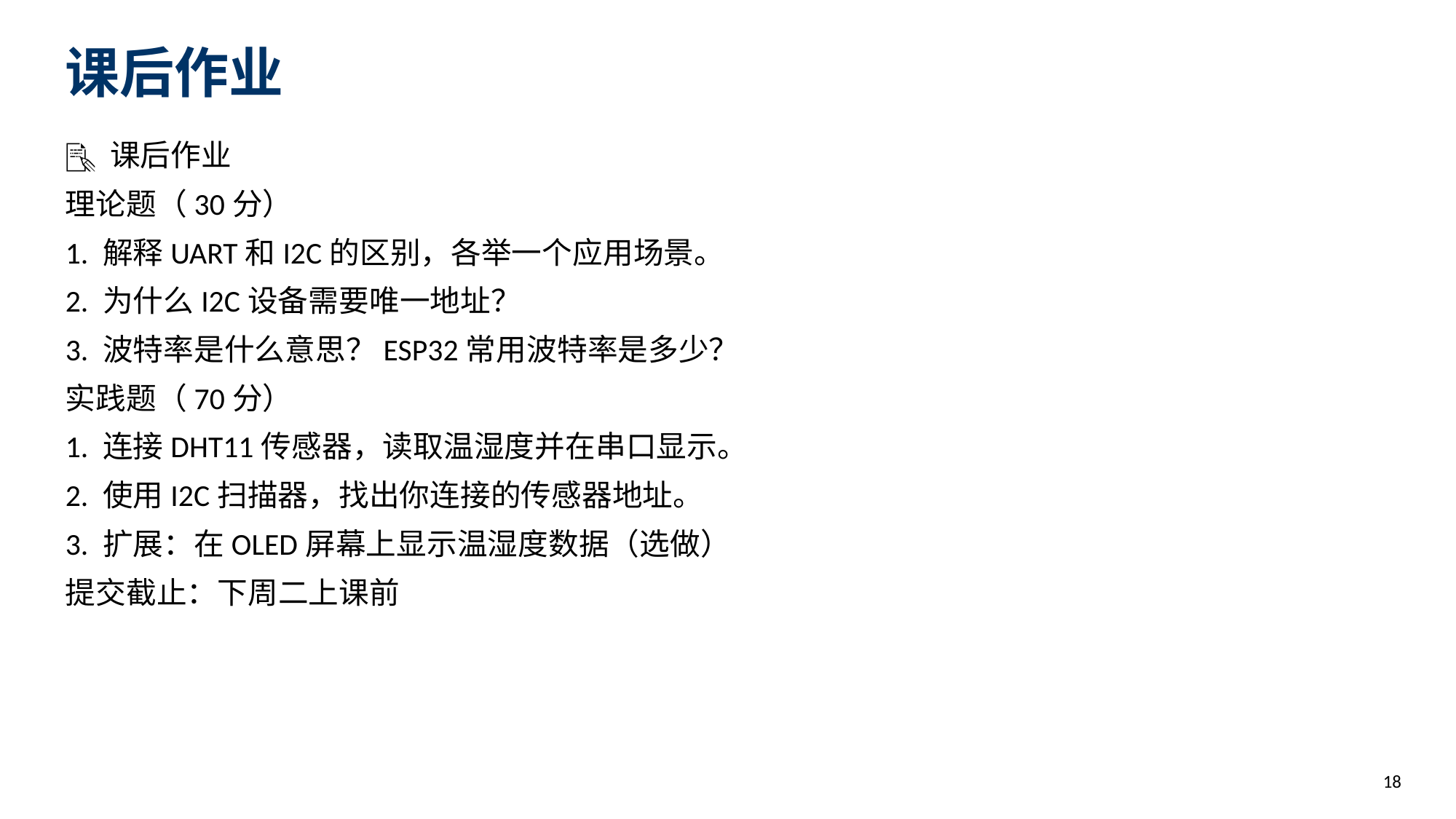

课后作业
📝 课后作业
理论题（30分）
1. 解释UART和I2C的区别，各举一个应用场景。
2. 为什么I2C设备需要唯一地址？
3. 波特率是什么意思？ESP32常用波特率是多少？
实践题（70分）
1. 连接DHT11传感器，读取温湿度并在串口显示。
2. 使用I2C扫描器，找出你连接的传感器地址。
3. 扩展：在OLED屏幕上显示温湿度数据（选做）
提交截止：下周二上课前
18